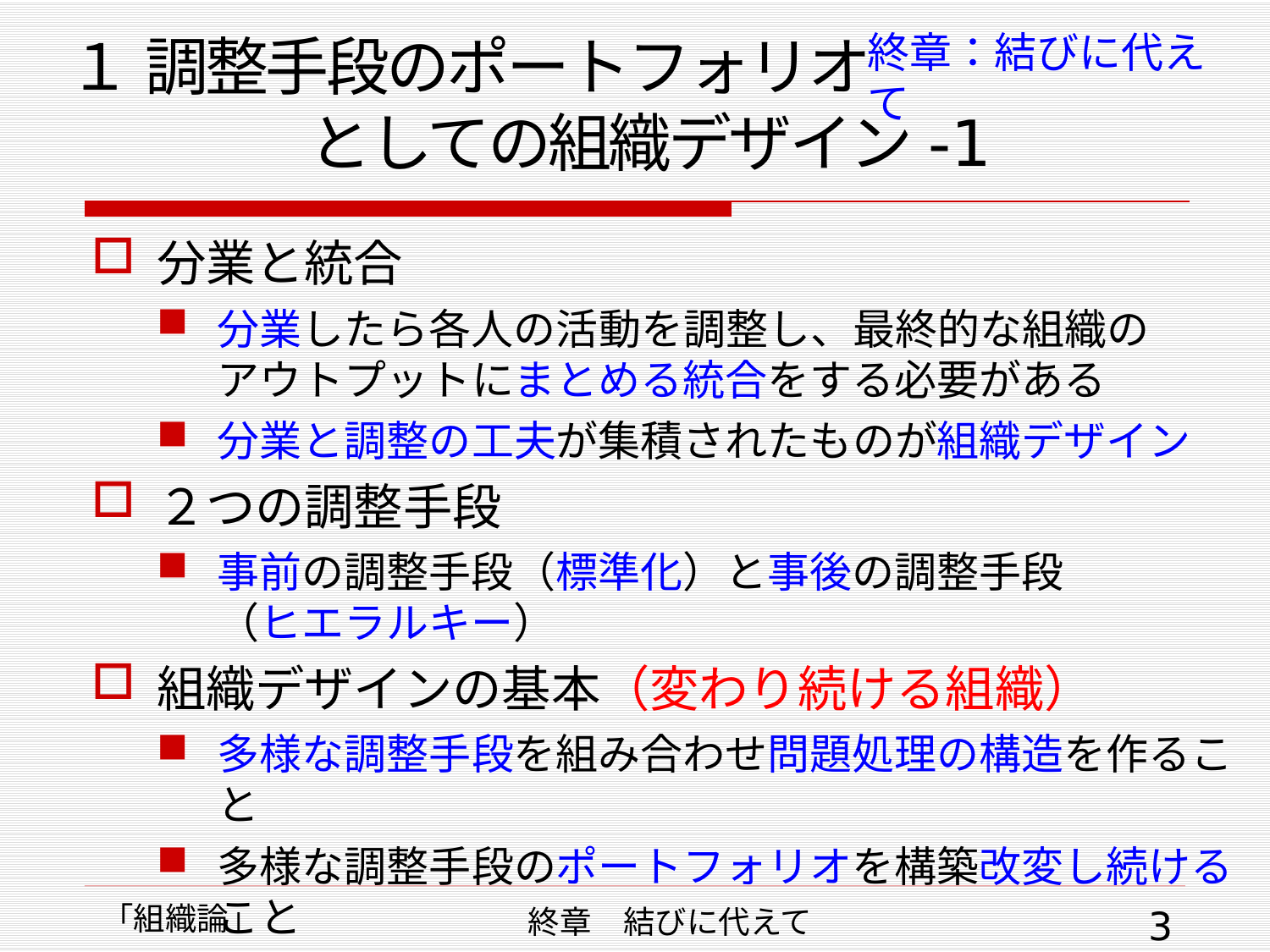

# １ 調整手段のポートフォリオ 　　　　としての組織デザイン-1
終章：結びに代えて
分業と統合
分業したら各人の活動を調整し、最終的な組織の
アウトプットにまとめる統合をする必要がある
分業と調整の工夫が集積されたものが組織デザイン
２つの調整手段
事前の調整手段（標準化）と事後の調整手段
（ヒエラルキー）
組織デザインの基本（変わり続ける組織）
多様な調整手段を組み合わせ問題処理の構造を作ること
多様な調整手段のポートフォリオを構築改変し続けること
「組織論」
終章　結びに代えて
3